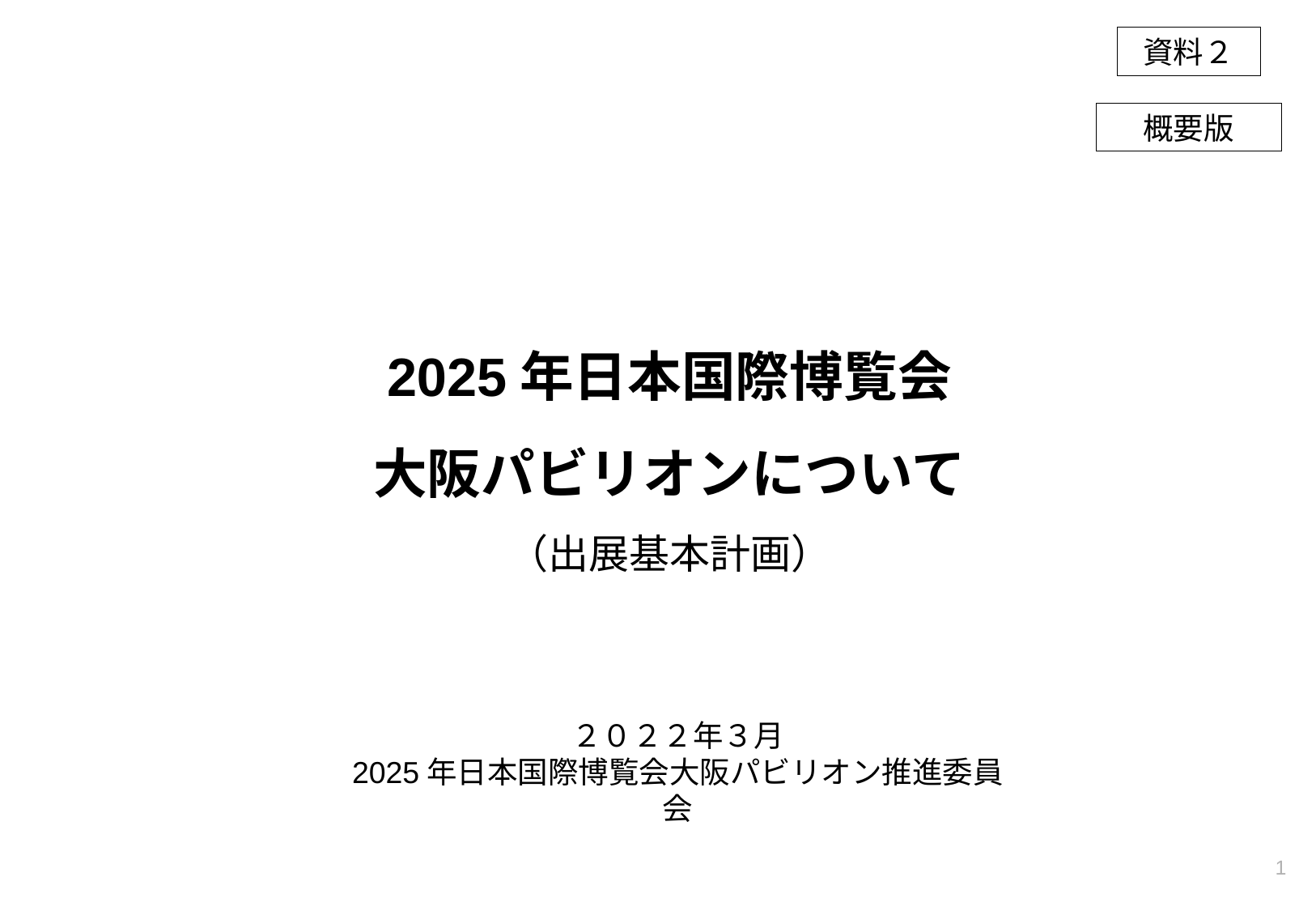

資料２
概要版
2025年日本国際博覧会
大阪パビリオンについて
（出展基本計画）
２０２２年３月
2025年日本国際博覧会大阪パビリオン推進委員会
1